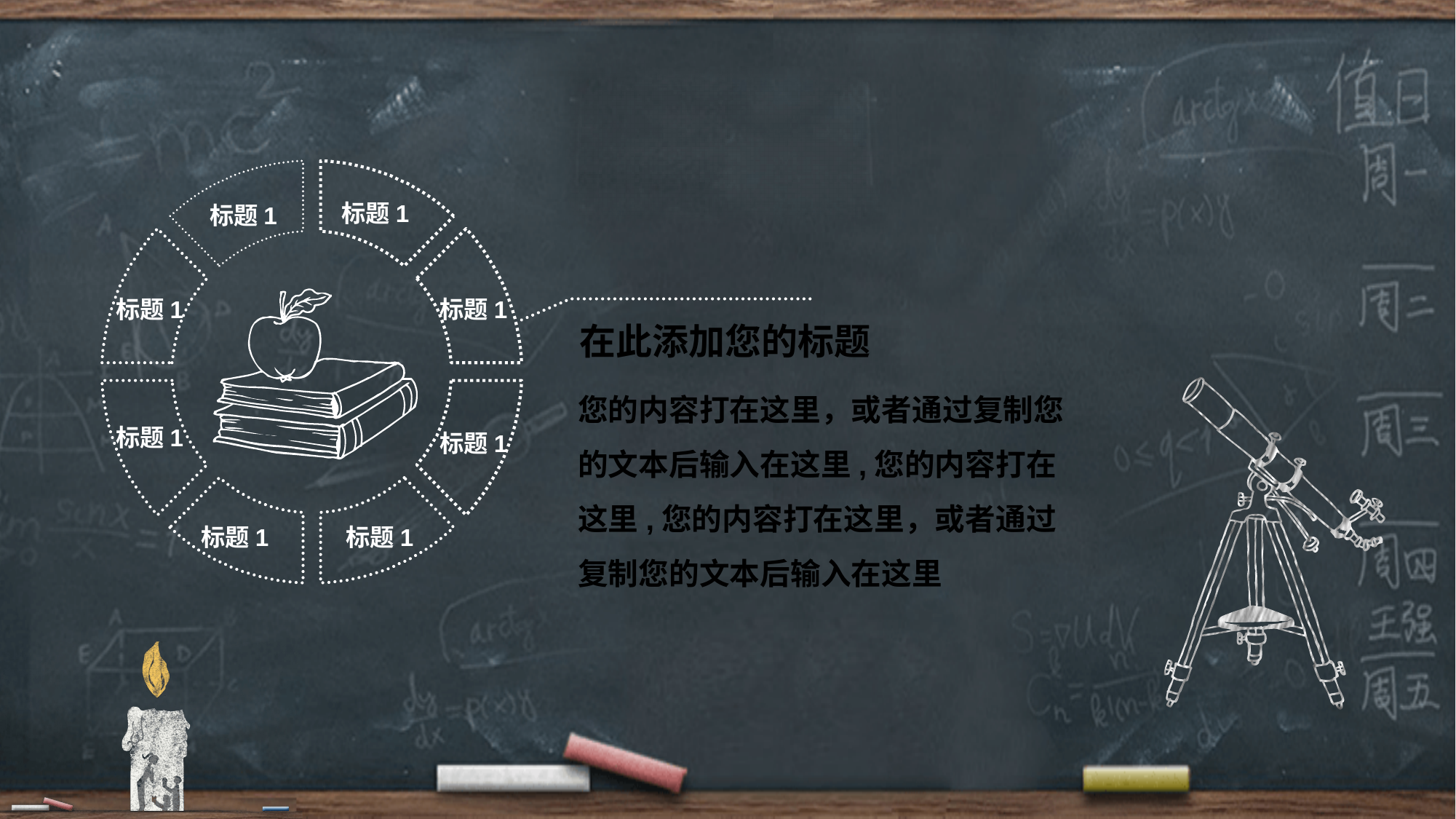

标题1
标题1

标题1
标题1

在此添加您的标题

标题1
标题1

标题1
标题1
您的内容打在这里，或者通过复制您的文本后输入在这里,您的内容打在这里,您的内容打在这里，或者通过复制您的文本后输入在这里